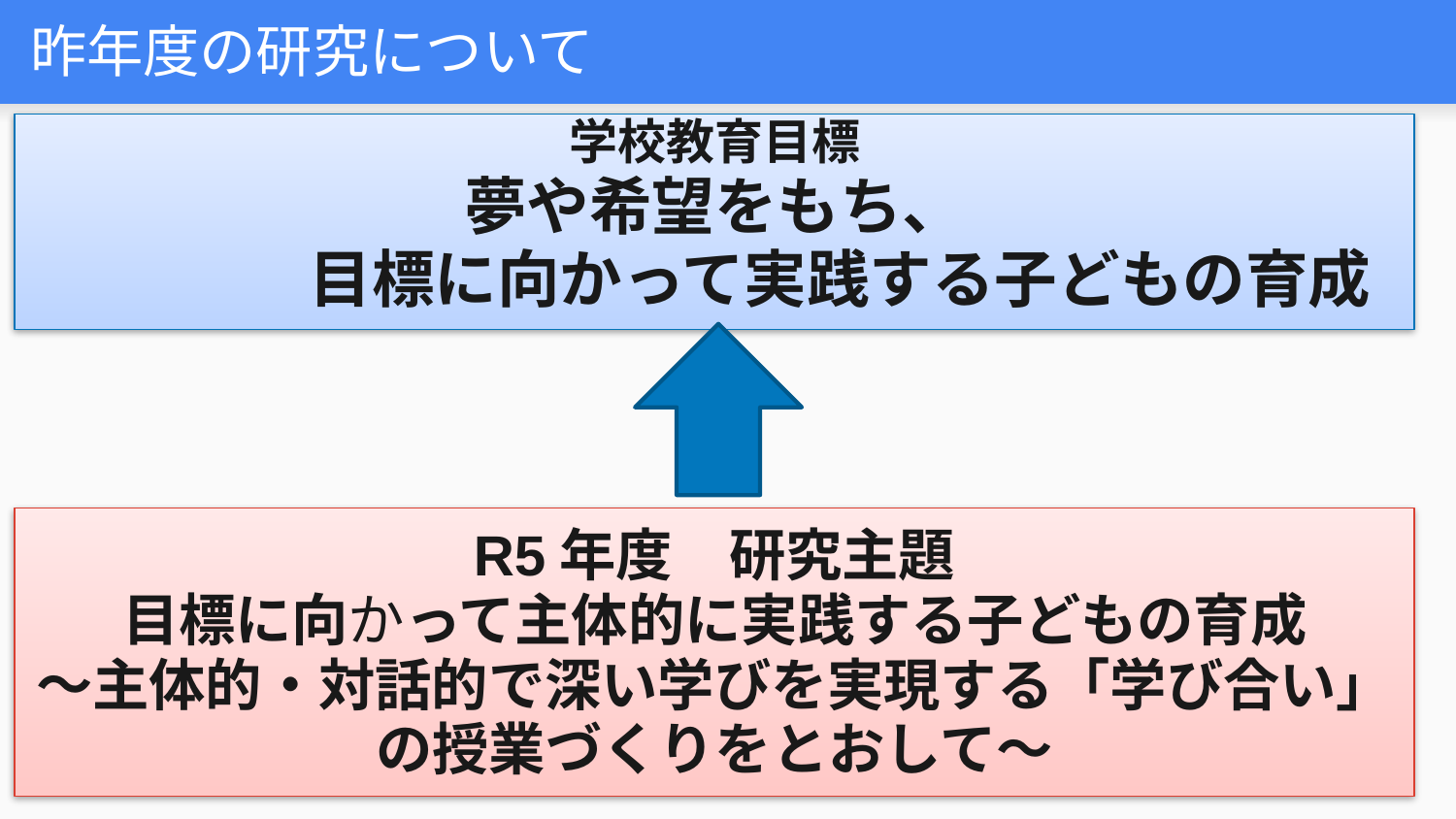

# 昨年度の研究について
学校教育目標
夢や希望をもち、
　　　　目標に向かって実践する子どもの育成

R5年度　研究主題
目標に向かって主体的に実践する子どもの育成
～主体的・対話的で深い学びを実現する「学び合い」の授業づくりをとおして～